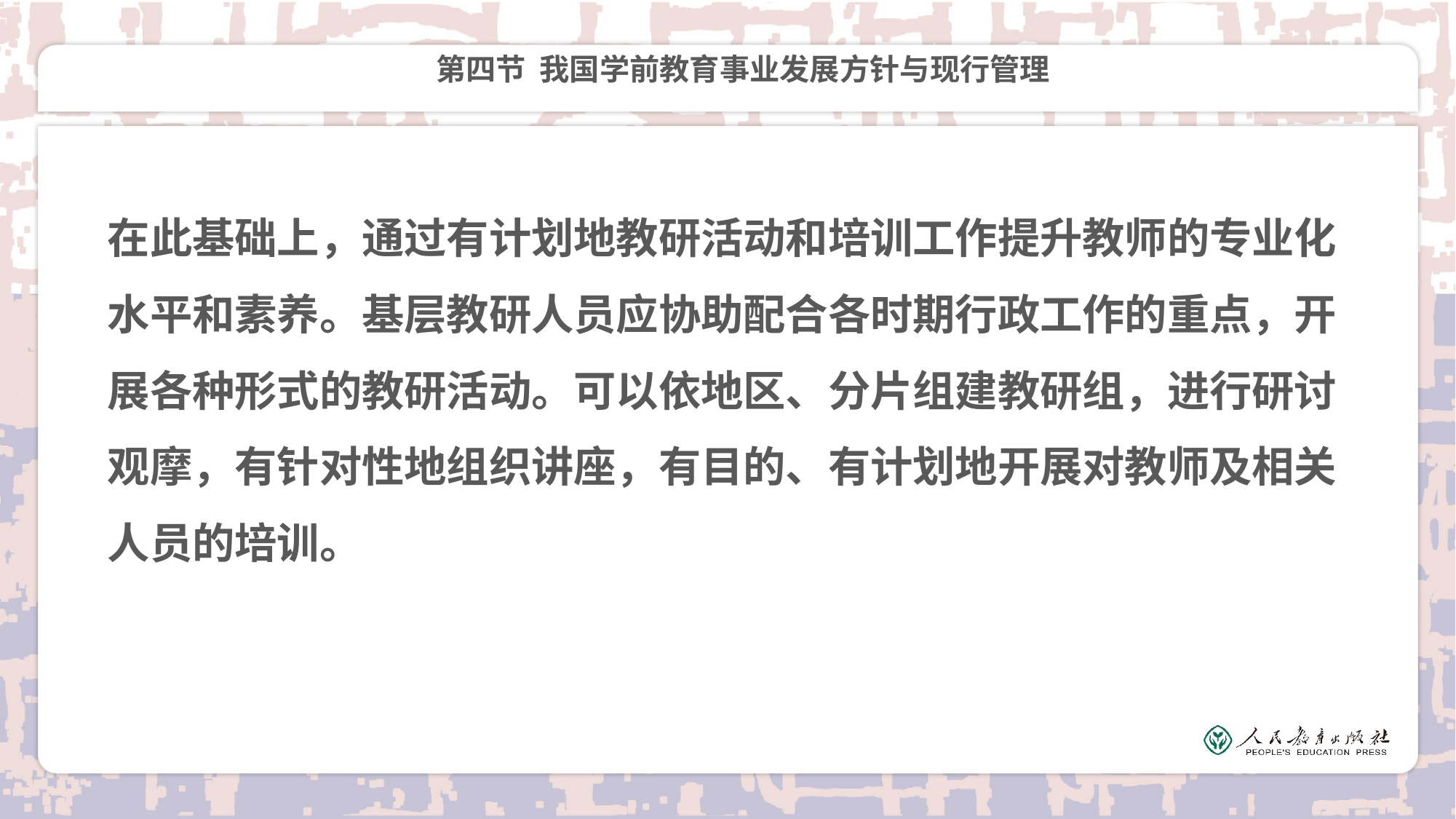

# 第四节  我国学前教育事业发展方针与现行管理
在此基础上，通过有计划地教研活动和培训工作提升教师的专业化水平和素养。基层教研人员应协助配合各时期行政工作的重点，开展各种形式的教研活动。可以依地区、分片组建教研组，进行研讨观摩，有针对性地组织讲座，有目的、有计划地开展对教师及相关人员的培训。